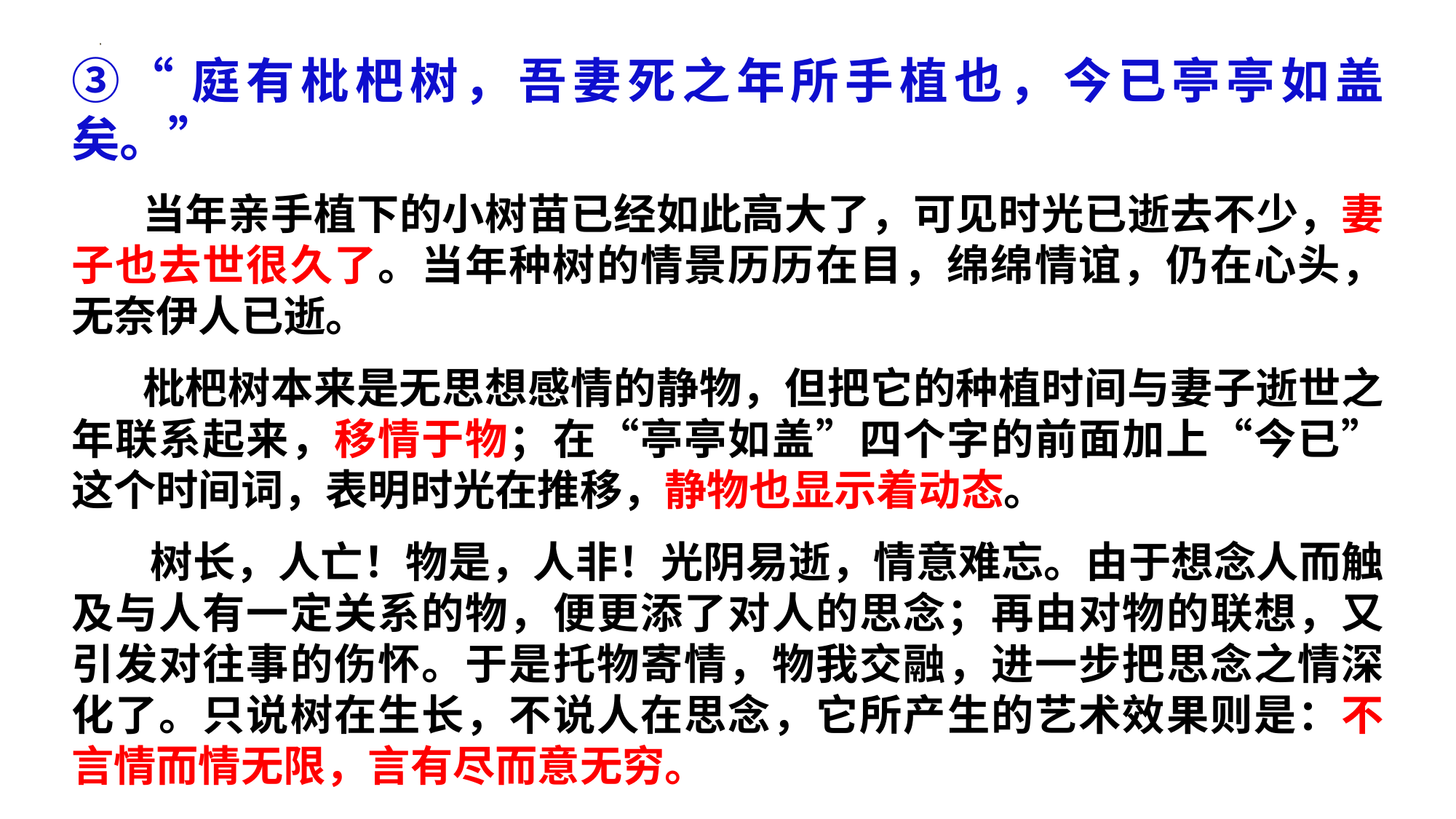

③“庭有枇杷树，吾妻死之年所手植也，今已亭亭如盖矣。”
      当年亲手植下的小树苗已经如此高大了，可见时光已逝去不少，妻子也去世很久了。当年种树的情景历历在目，绵绵情谊，仍在心头，无奈伊人已逝。
      枇杷树本来是无思想感情的静物，但把它的种植时间与妻子逝世之年联系起来，移情于物；在“亭亭如盖”四个字的前面加上“今已”这个时间词，表明时光在推移，静物也显示着动态。
       树长，人亡！物是，人非！光阴易逝，情意难忘。由于想念人而触及与人有一定关系的物，便更添了对人的思念；再由对物的联想，又引发对往事的伤怀。于是托物寄情，物我交融，进一步把思念之情深化了。只说树在生长，不说人在思念，它所产生的艺术效果则是：不言情而情无限，言有尽而意无穷。